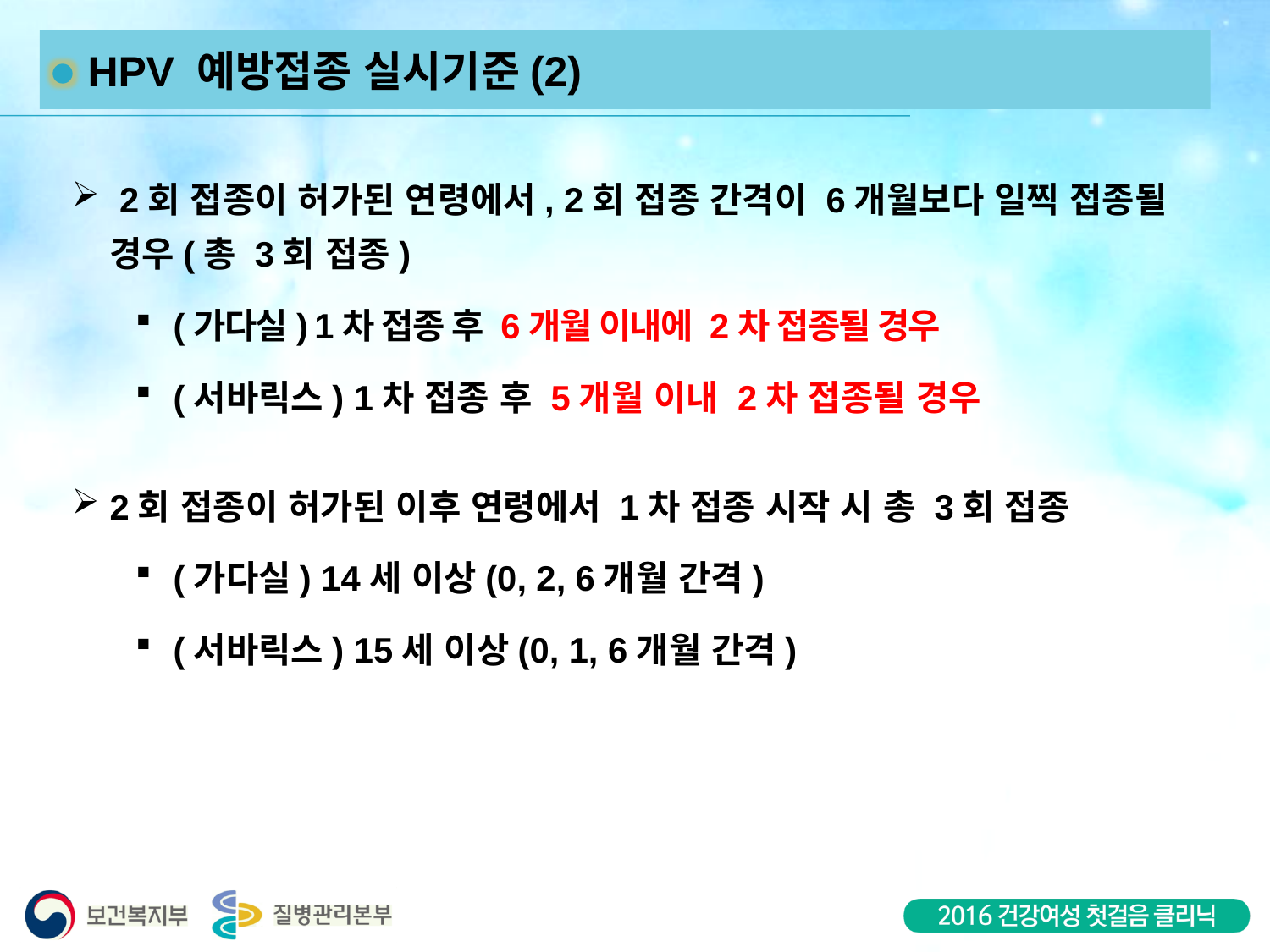

HPV 예방접종 실시기준(2)

 2회 접종이 허가된 연령에서, 2회 접종 간격이 6개월보다 일찍 접종될 경우(총 3회 접종)

(가다실) 1차 접종 후 6개월 이내에 2차 접종될 경우

(서바릭스) 1차 접종 후 5개월 이내 2차 접종될 경우

2회 접종이 허가된 이후 연령에서 1차 접종 시작 시 총 3회 접종

(가다실) 14세 이상(0, 2, 6개월 간격)

(서바릭스) 15세 이상(0, 1, 6개월 간격)